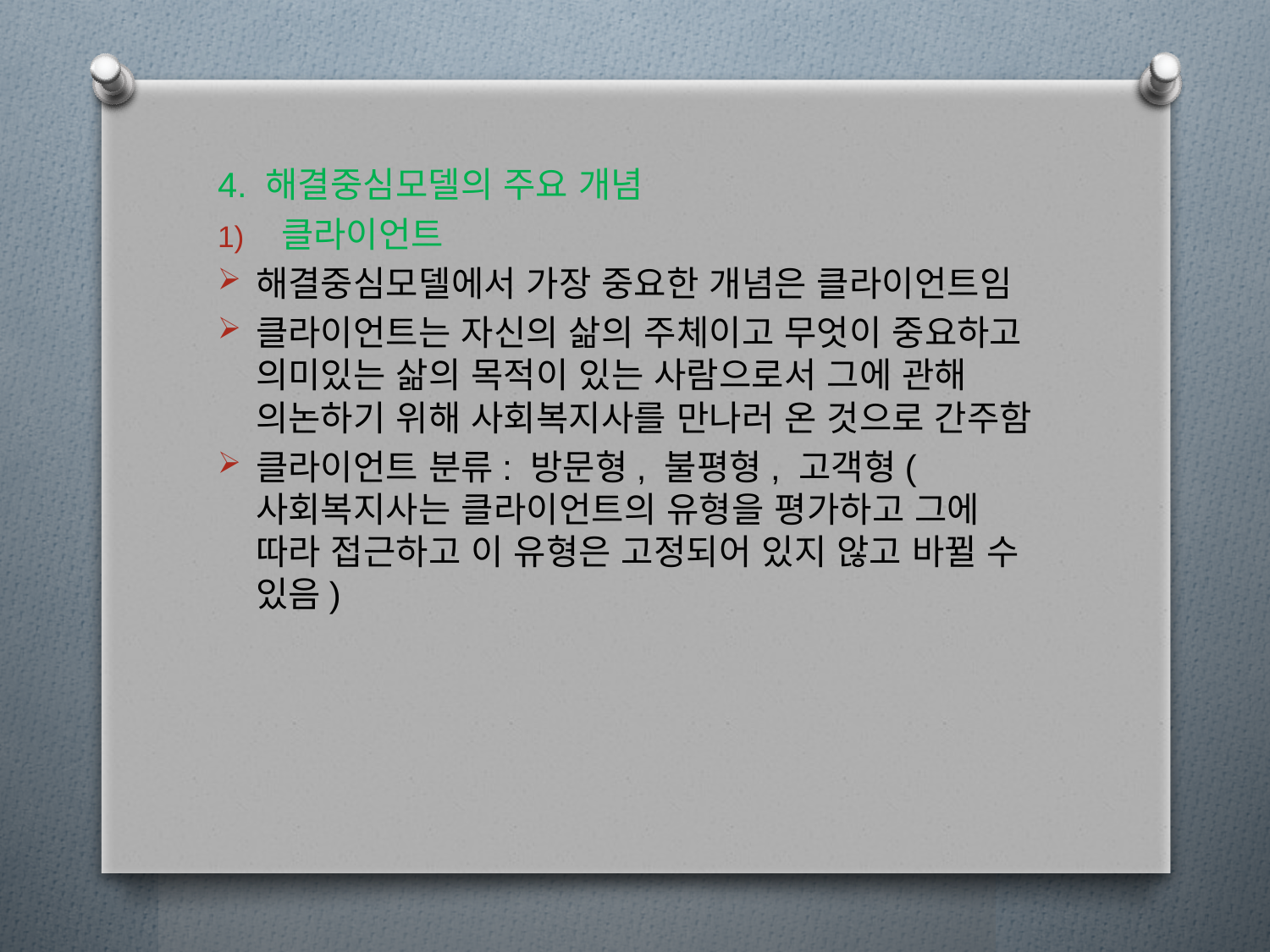

4. 해결중심모델의 주요 개념
클라이언트
해결중심모델에서 가장 중요한 개념은 클라이언트임
클라이언트는 자신의 삶의 주체이고 무엇이 중요하고 의미있는 삶의 목적이 있는 사람으로서 그에 관해 의논하기 위해 사회복지사를 만나러 온 것으로 간주함
클라이언트 분류: 방문형, 불평형, 고객형(사회복지사는 클라이언트의 유형을 평가하고 그에 따라 접근하고 이 유형은 고정되어 있지 않고 바뀔 수 있음)